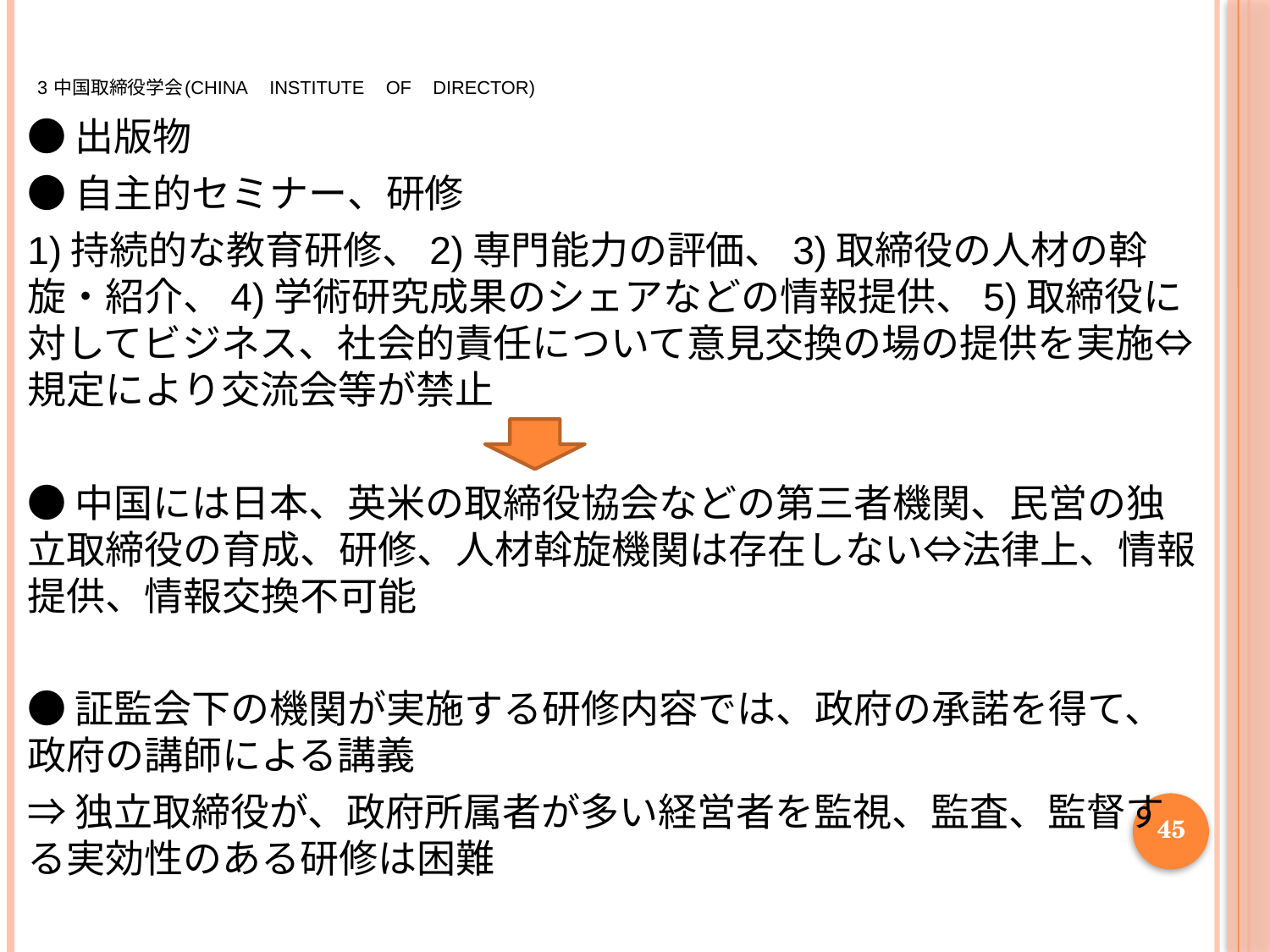

# 3 中国取締役学会(CHINA　INSTITUTE　OF　DIRECTOR)
●出版物
●自主的セミナー、研修
1)持続的な教育研修、2)専門能力の評価、3)取締役の人材の斡旋・紹介、4)学術研究成果のシェアなどの情報提供、5)取締役に対してビジネス、社会的責任について意見交換の場の提供を実施⇔規定により交流会等が禁止

●中国には日本、英米の取締役協会などの第三者機関、民営の独立取締役の育成、研修、人材斡旋機関は存在しない⇔法律上、情報提供、情報交換不可能

●証監会下の機関が実施する研修内容では、政府の承諾を得て、政府の講師による講義
⇒独立取締役が、政府所属者が多い経営者を監視、監査、監督する実効性のある研修は困難

45